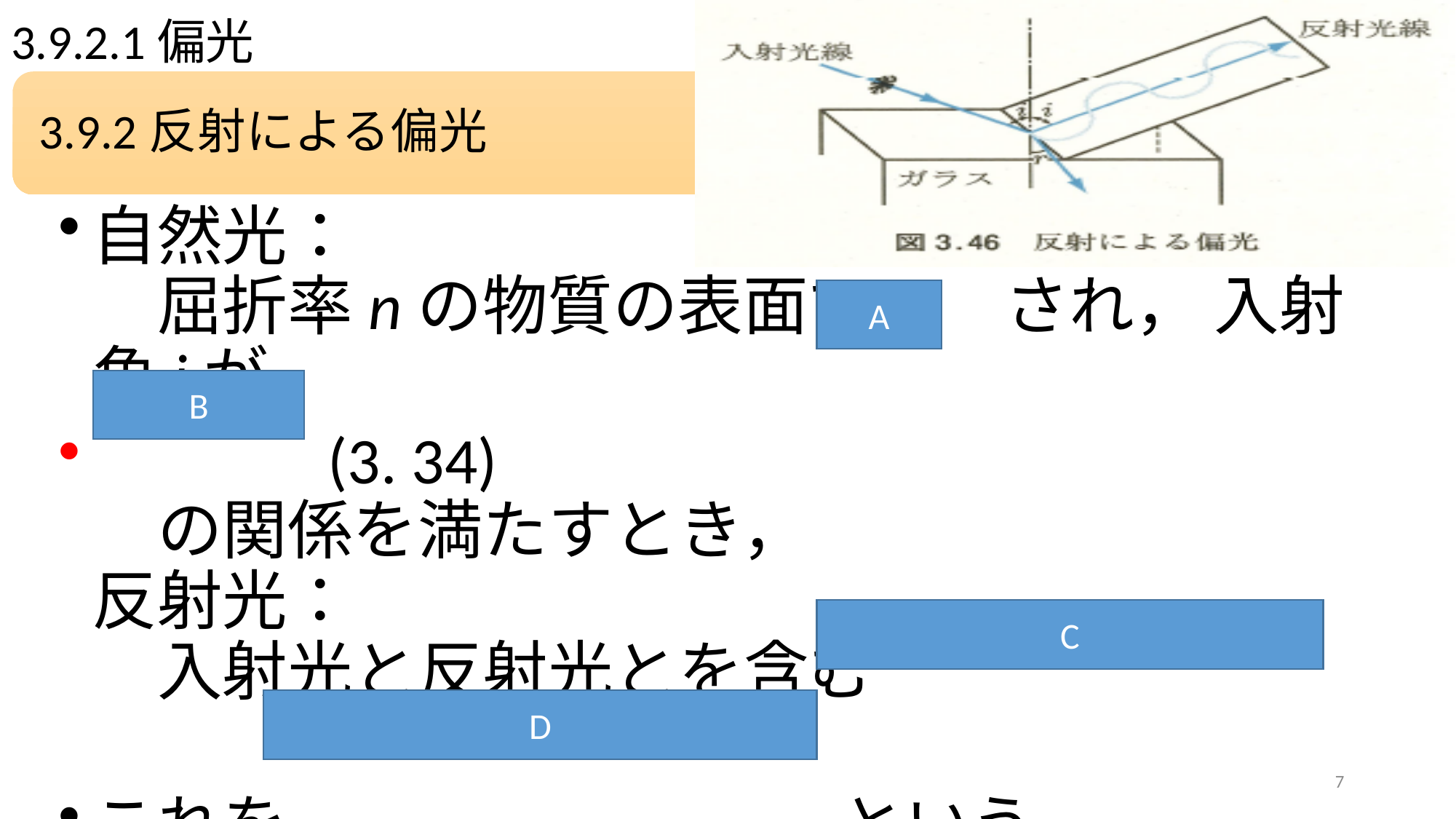

# 3.9.2.1偏光

3.9.2反射による偏光
自然光：
　屈折率nの物質の表面で         され， 入射角iが，
                (3. 34)
　の関係を満たすとき，
反射光：
　入射光と反射光とを含む
これを                                      という．

A
B
C
D
7